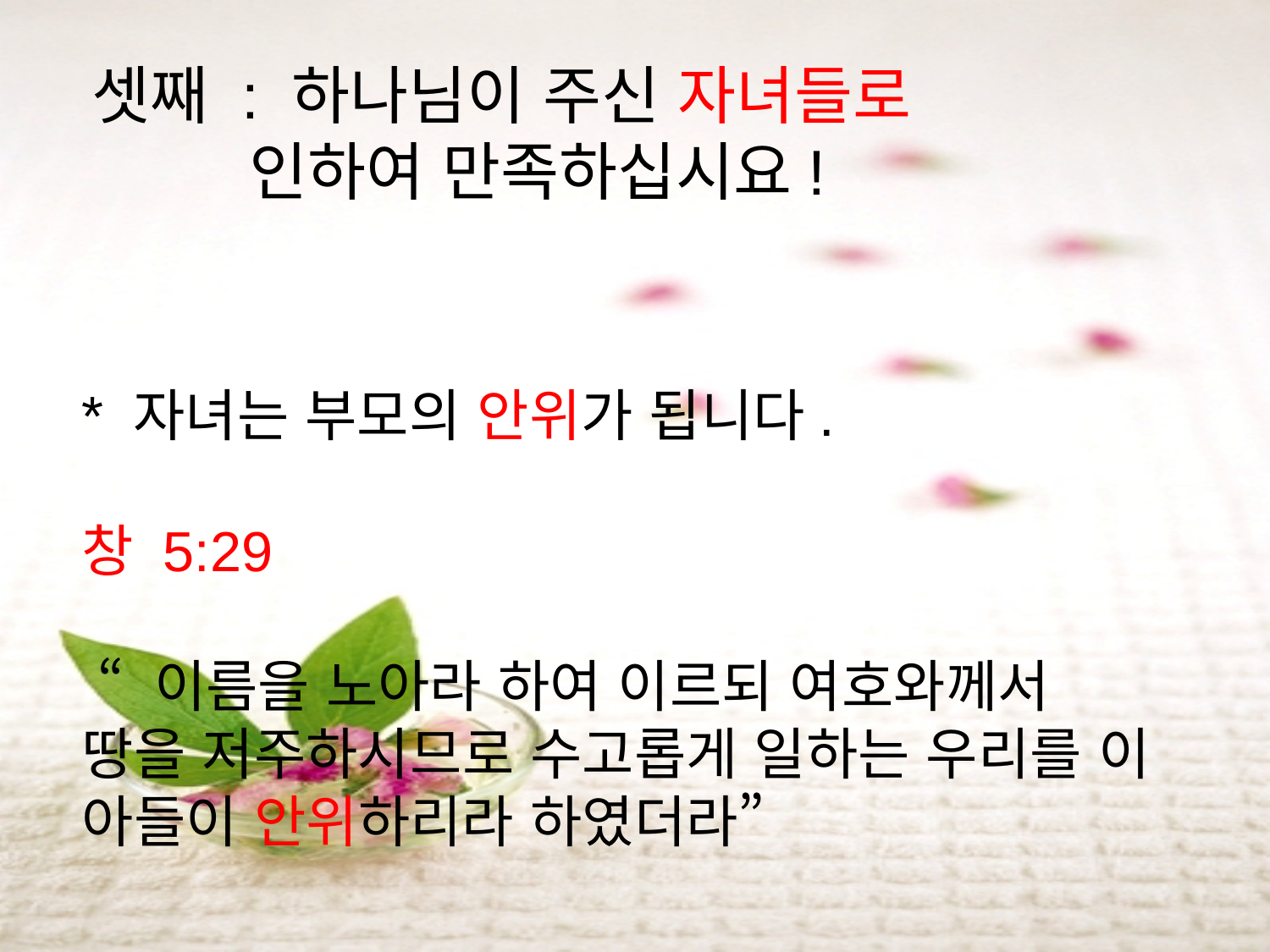

셋째 : 하나님이 주신 자녀들로
        인하여 만족하십시요!

* 자녀는 부모의 안위가 됩니다.

창 5:29

 “ 이름을 노아라 하여 이르되 여호와께서 땅을 저주하시므로 수고롭게 일하는 우리를 이 아들이 안위하리라 하였더라”